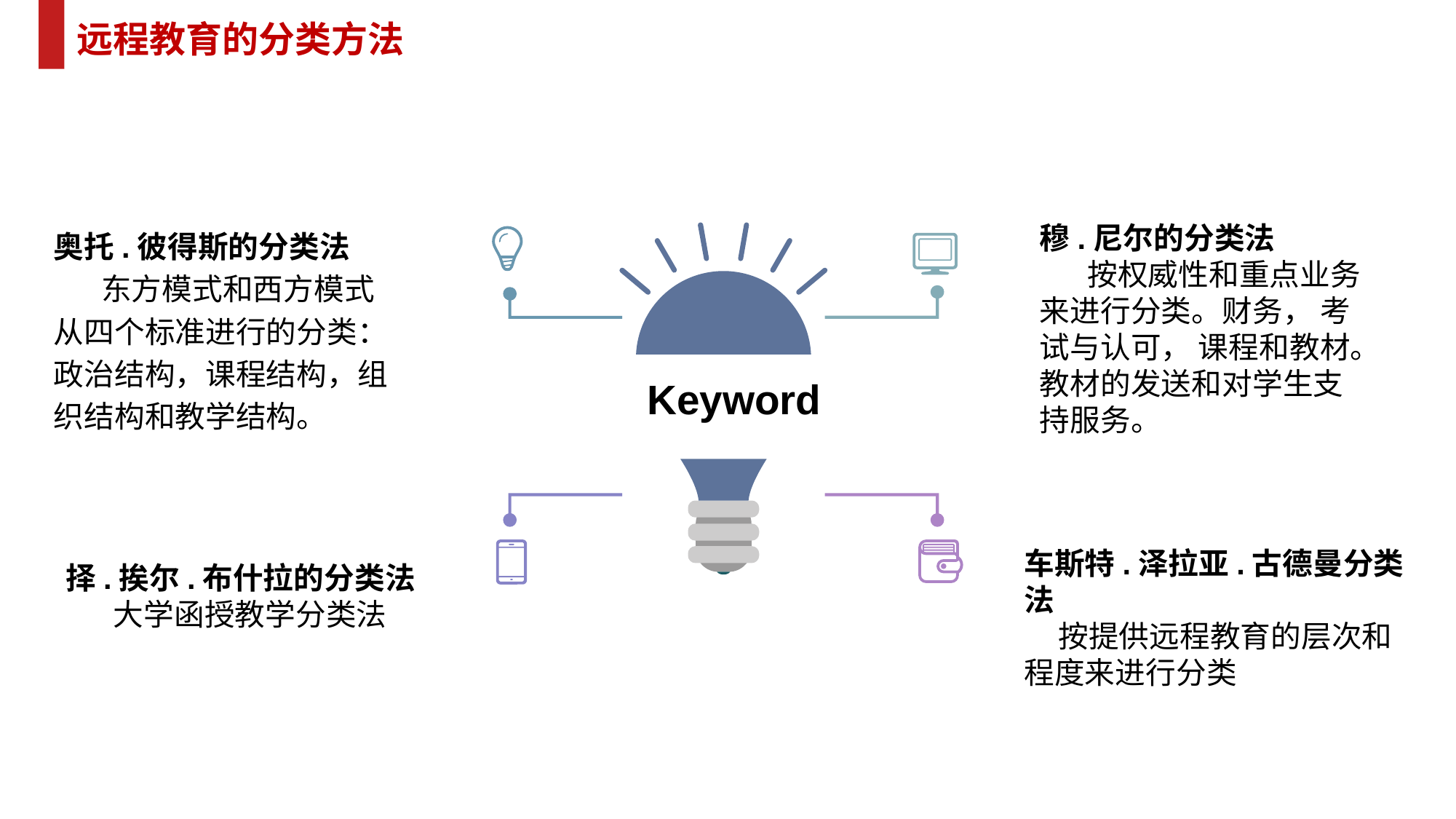

远程教育的分类方法
穆.尼尔的分类法
      按权威性和重点业务来进行分类。财务， 考试与认可， 课程和教材。教材的发送和对学生支持服务。
奥托.彼得斯的分类法
      东方模式和西方模式
从四个标准进行的分类：政治结构，课程结构，组织结构和教学结构。

Keyword

择.挨尔.布什拉的分类法
      大学函授教学分类法
车斯特.泽拉亚.古德曼分类法
    按提供远程教育的层次和程度来进行分类